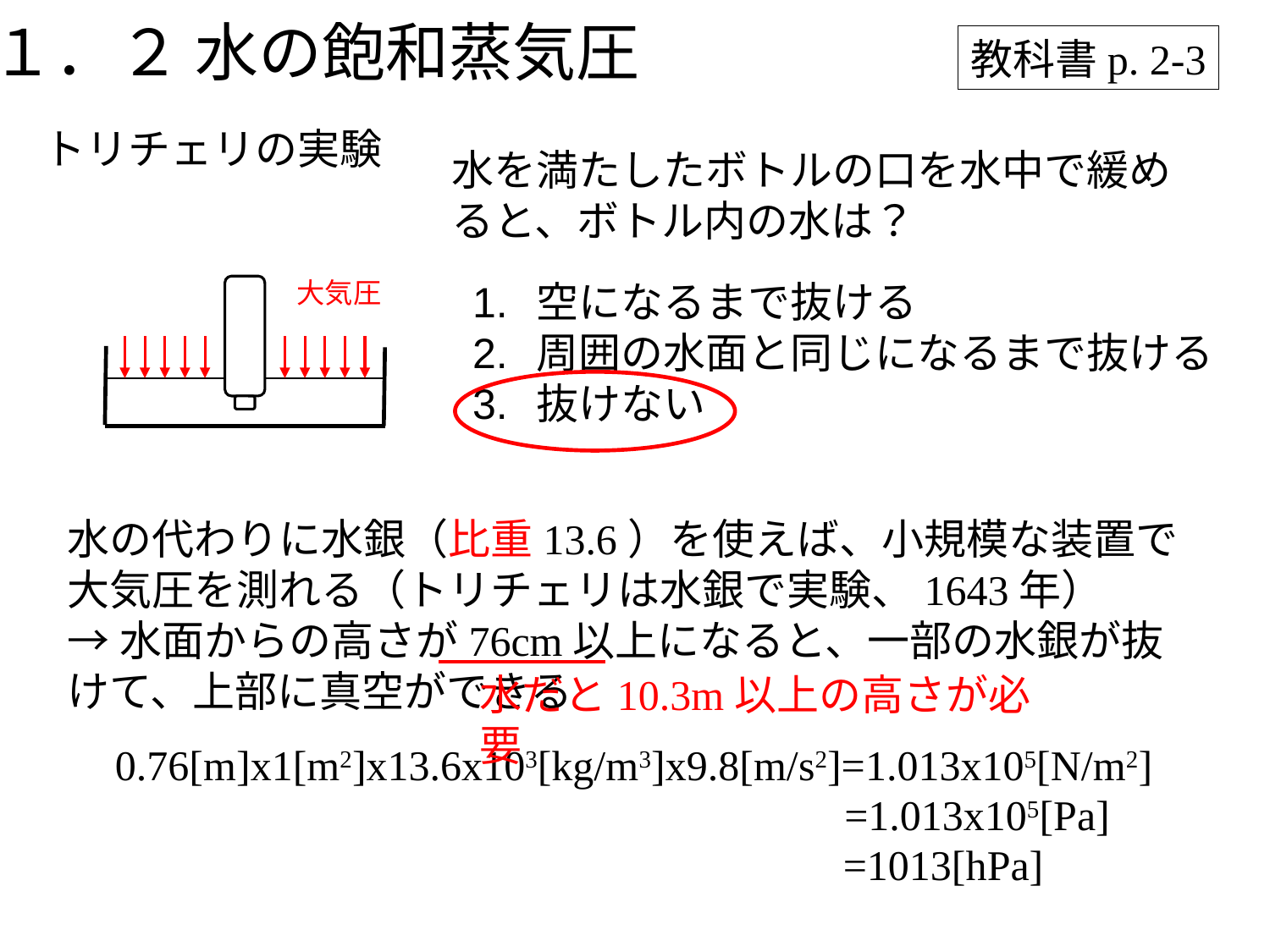

１．２ 水の飽和蒸気圧
教科書p. 2-3
トリチェリの実験
水を満たしたボトルの口を水中で緩めると、ボトル内の水は？
大気圧
空になるまで抜ける
周囲の水面と同じになるまで抜ける
抜けない

水の代わりに水銀（比重13.6）を使えば、小規模な装置で大気圧を測れる（トリチェリは水銀で実験、1643年）
→水面からの高さが76cm以上になると、一部の水銀が抜けて、上部に真空ができる
水だと10.3m以上の高さが必要
0.76[m]x1[m2]x13.6x103[kg/m3]x9.8[m/s2]=1.013x105[N/m2]
=1.013x105[Pa]
=1013[hPa]